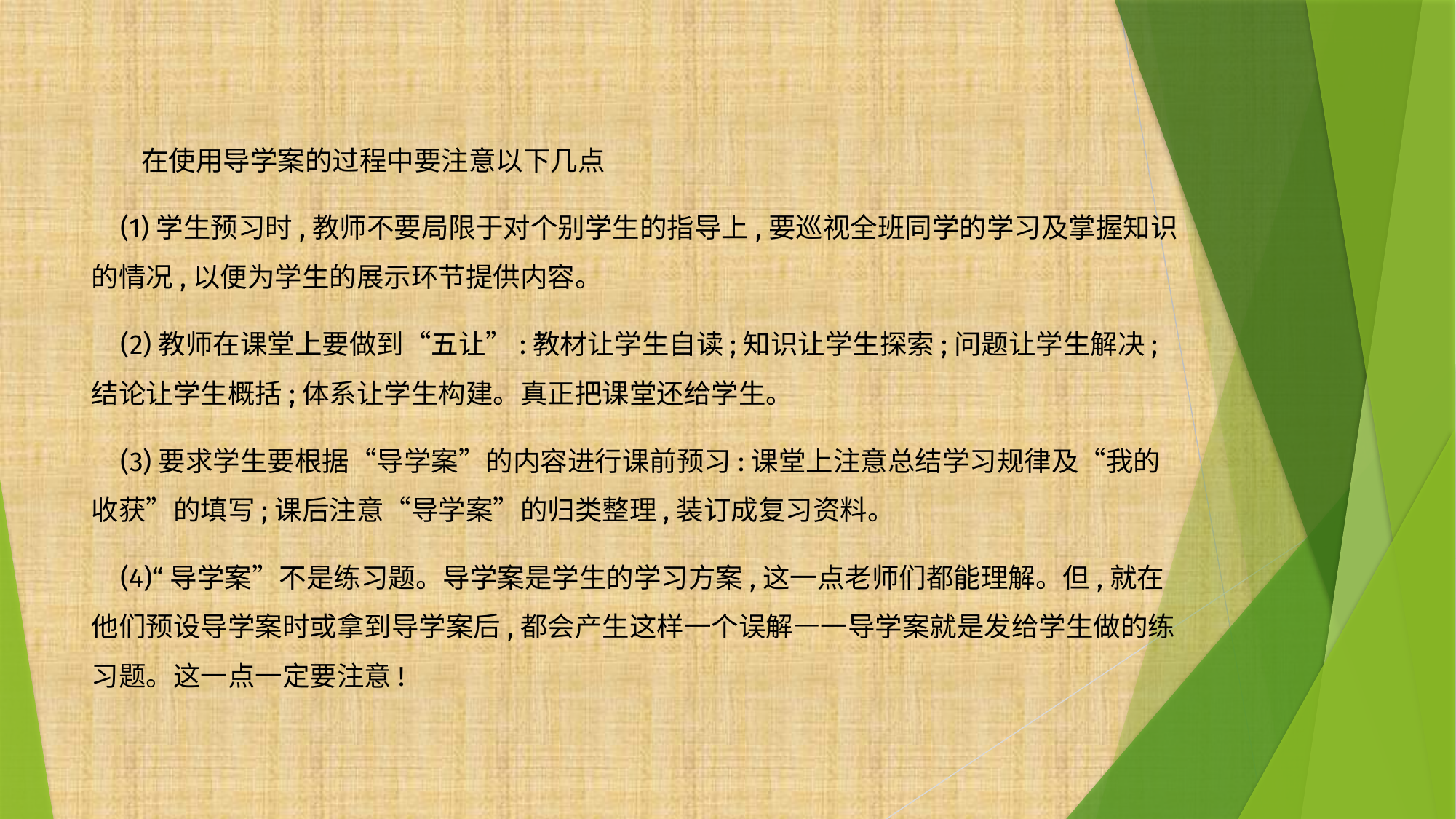

#
       在使用导学案的过程中要注意以下几点
    (1)学生预习时,教师不要局限于对个别学生的指导上,要巡视全班同学的学习及掌握知识的情况,以便为学生的展示环节提供内容。
    (2)教师在课堂上要做到“五让”:教材让学生自读;知识让学生探索;问题让学生解决;结论让学生概括;体系让学生构建。真正把课堂还给学生。
    (3)要求学生要根据“导学案”的内容进行课前预习:课堂上注意总结学习规律及“我的收获”的填写;课后注意“导学案”的归类整理,装订成复习资料。
    (4)“导学案”不是练习题。导学案是学生的学习方案,这一点老师们都能理解。但,就在他们预设导学案时或拿到导学案后,都会产生这样一个误解—一导学案就是发给学生做的练习题。这一点一定要注意!